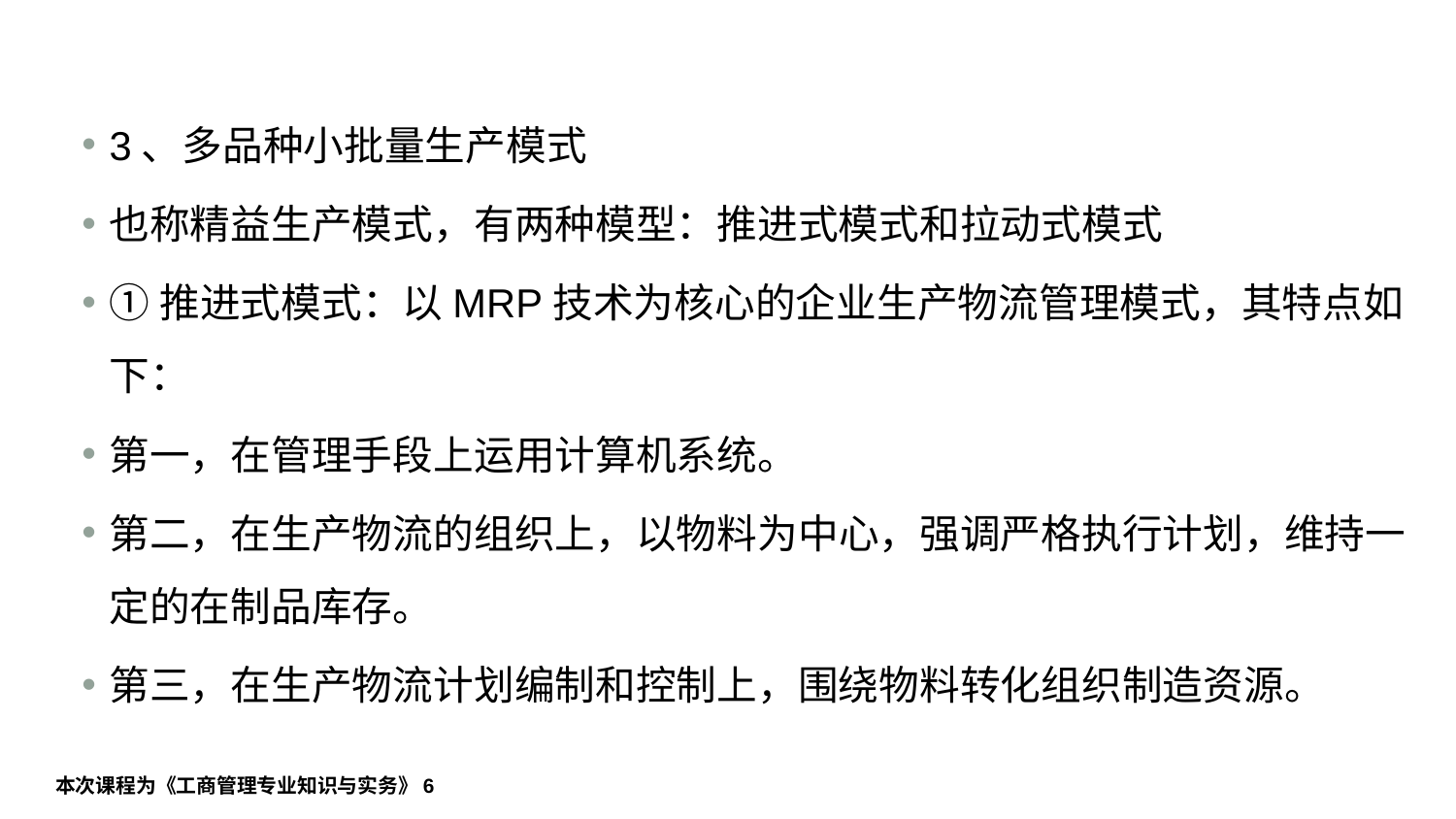

#
3、多品种小批量生产模式
也称精益生产模式，有两种模型：推进式模式和拉动式模式
①推进式模式：以MRP技术为核心的企业生产物流管理模式，其特点如下：
第一，在管理手段上运用计算机系统。
第二，在生产物流的组织上，以物料为中心，强调严格执行计划，维持一定的在制品库存。
第三，在生产物流计划编制和控制上，围绕物料转化组织制造资源。